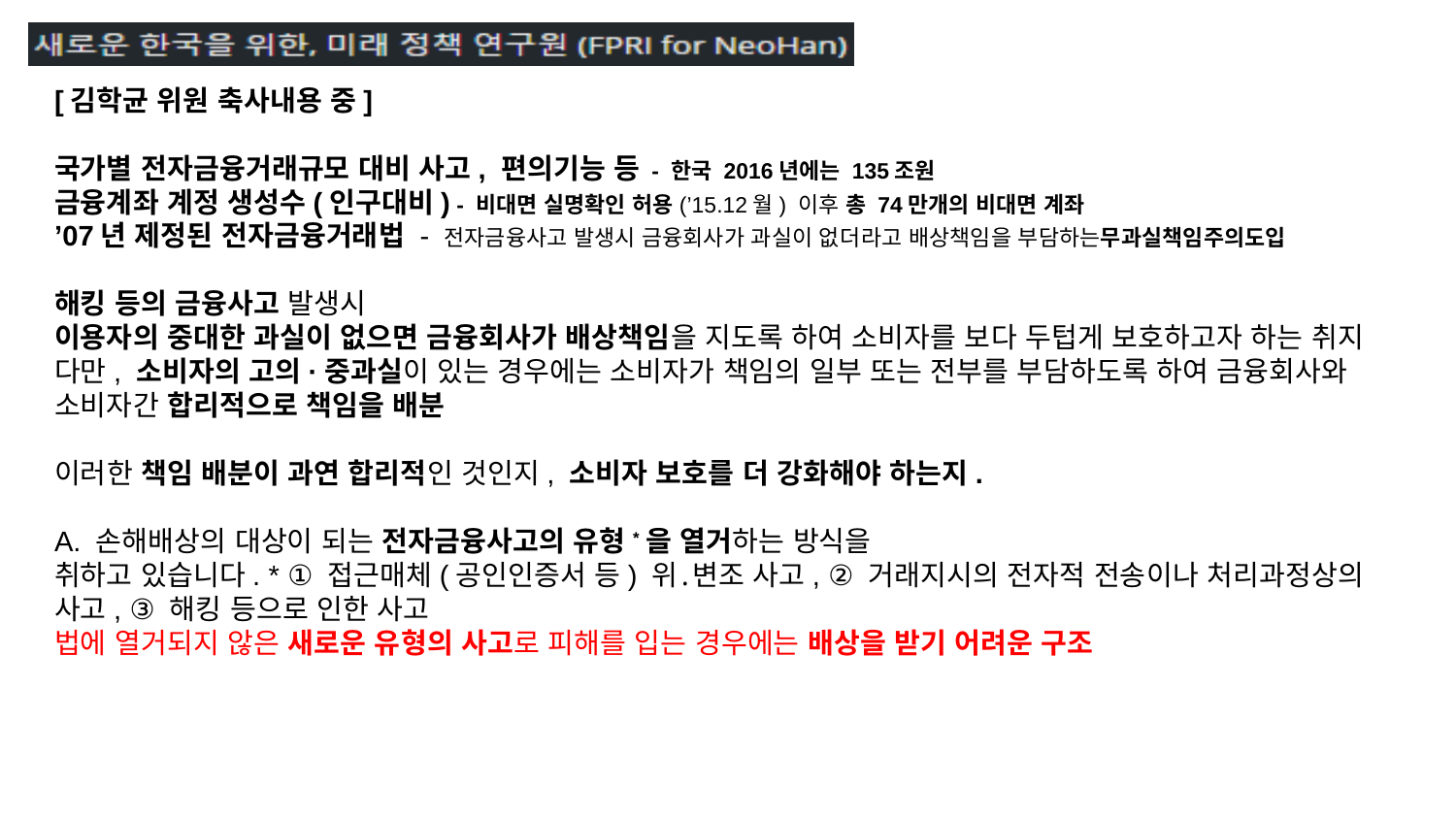

[김학균 위원 축사내용 중]

국가별 전자금융거래규모 대비 사고, 편의기능 등 - 한국 2016년에는 135조원
금융계좌 계정 생성수(인구대비) - 비대면 실명확인 허용(’15.12월) 이후 총 74만개의 비대면 계좌
’07년 제정된 전자금융거래법 - 전자금융사고 발생시 금융회사가 과실이 없더라고 배상책임을 부담하는무과실책임주의도입

해킹 등의 금융사고 발생시
이용자의 중대한 과실이 없으면 금융회사가 배상책임을 지도록 하여 소비자를 보다 두텁게 보호하고자 하는 취지
다만, 소비자의 고의·중과실이 있는 경우에는 소비자가 책임의 일부 또는 전부를 부담하도록 하여 금융회사와 소비자간 합리적으로 책임을 배분

이러한 책임 배분이 과연 합리적인 것인지, 소비자 보호를 더 강화해야 하는지.

A. 손해배상의 대상이 되는 전자금융사고의 유형*을 열거하는 방식을
취하고 있습니다. * ① 접근매체(공인인증서 등) 위․변조 사고, ② 거래지시의 전자적 전송이나 처리과정상의 사고, ③ 해킹 등으로 인한 사고
법에 열거되지 않은 새로운 유형의 사고로 피해를 입는 경우에는 배상을 받기 어려운 구조